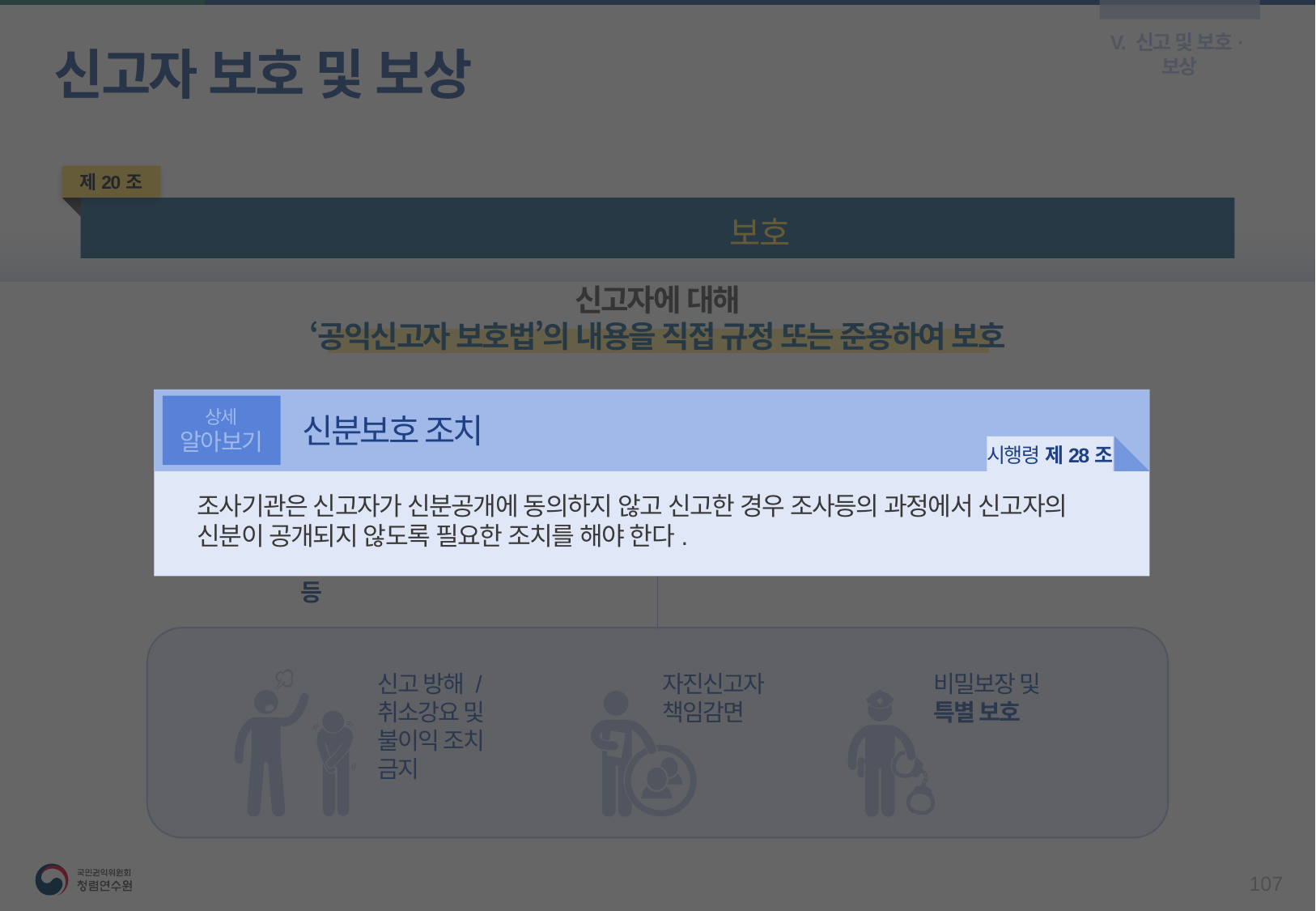

V. 신고 및 보호·보상

신고자 보호 및 보상

제20조

신고자에 대한 보호
신고자에 대해
‘공익신고자 보호법’의 내용을 직접 규정 또는 준용하여 보호

상세
알아보기
신분보호 조치
시행령 제28조

조사기관은 신고자가 신분공개에 동의하지 않고 신고한 경우 조사등의 과정에서 신고자의 신분이 공개되지 않도록 필요한 조치를 해야 한다.
직접규정
준용규정
신고방해 및 취소강요 금지
불이익조치 금지
자진신고 등에 대한 책임 감면 등
신고자등의 비밀보장 의무
보호조치 신청에 대한 조사
특별보호조치 등

신고 방해 /
취소강요 및
불이익 조치
금지
자진신고자
책임감면
비밀보장 및
특별 보호

107